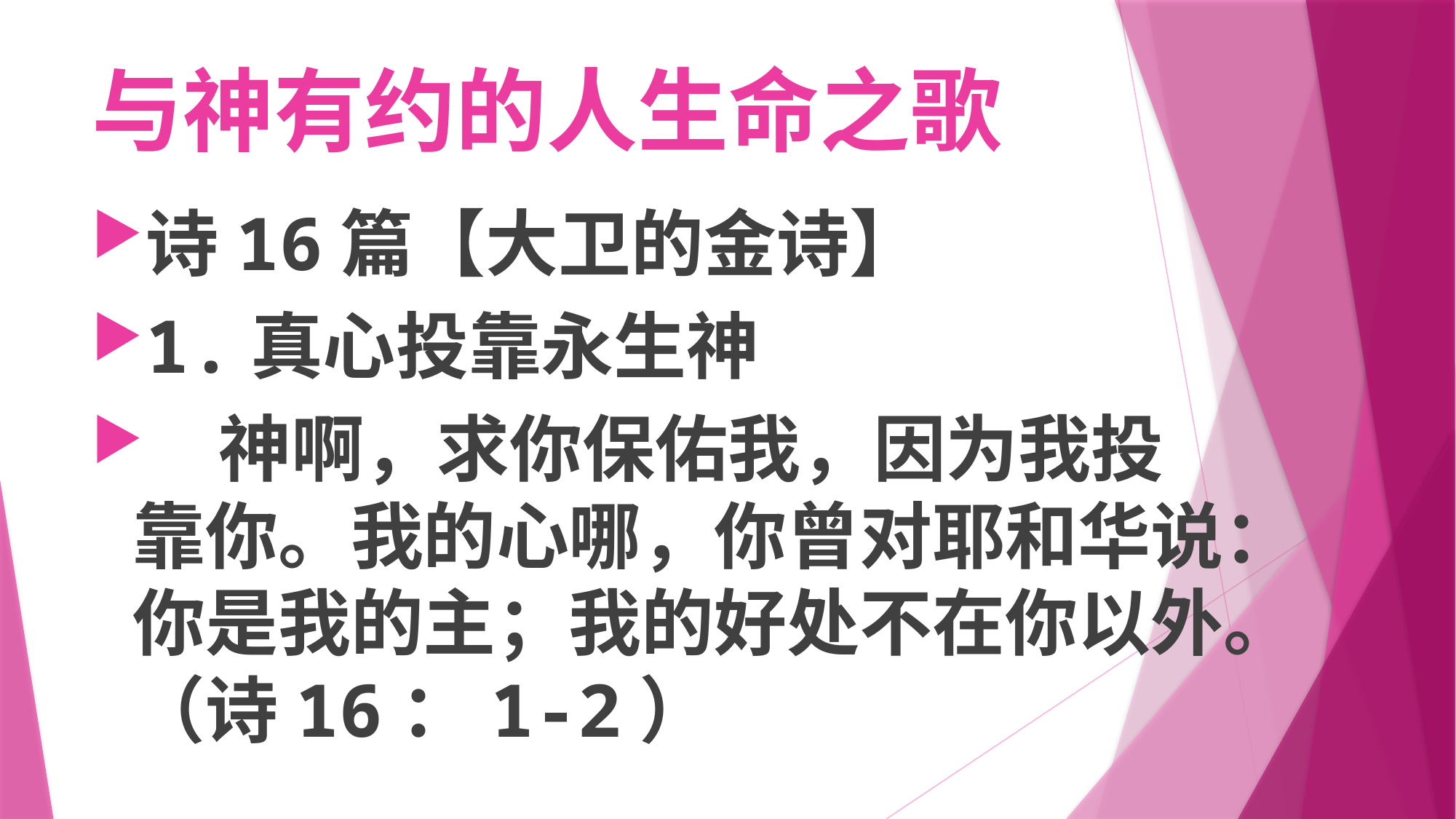

# 与神有约的人生命之歌
诗16篇【大卫的金诗】
1.真心投靠永生神
　神啊，求你保佑我，因为我投靠你。我的心哪，你曾对耶和华说：你是我的主；我的好处不在你以外。（诗16：1-2）